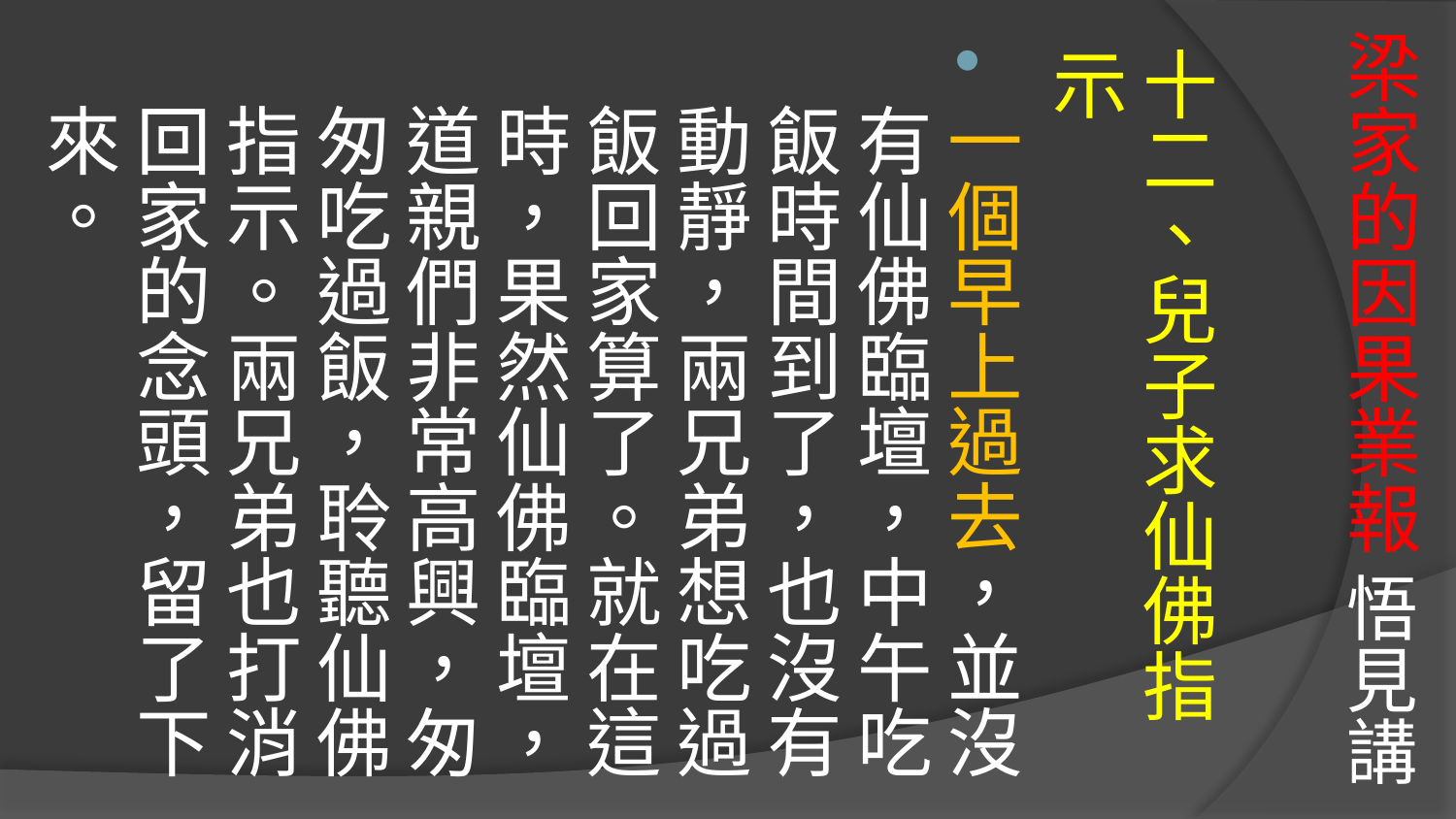

# 梁家的因果業報 悟見講
十二、兒子求仙佛指示
一個早上過去，並沒有仙佛臨壇，中午吃飯時間到了，也沒有動靜，兩兄弟想吃過飯回家算了。就在這時，果然仙佛臨壇，道親們非常高興，匆匆吃過飯，聆聽仙佛指示。兩兄弟也打消回家的念頭，留了下來。